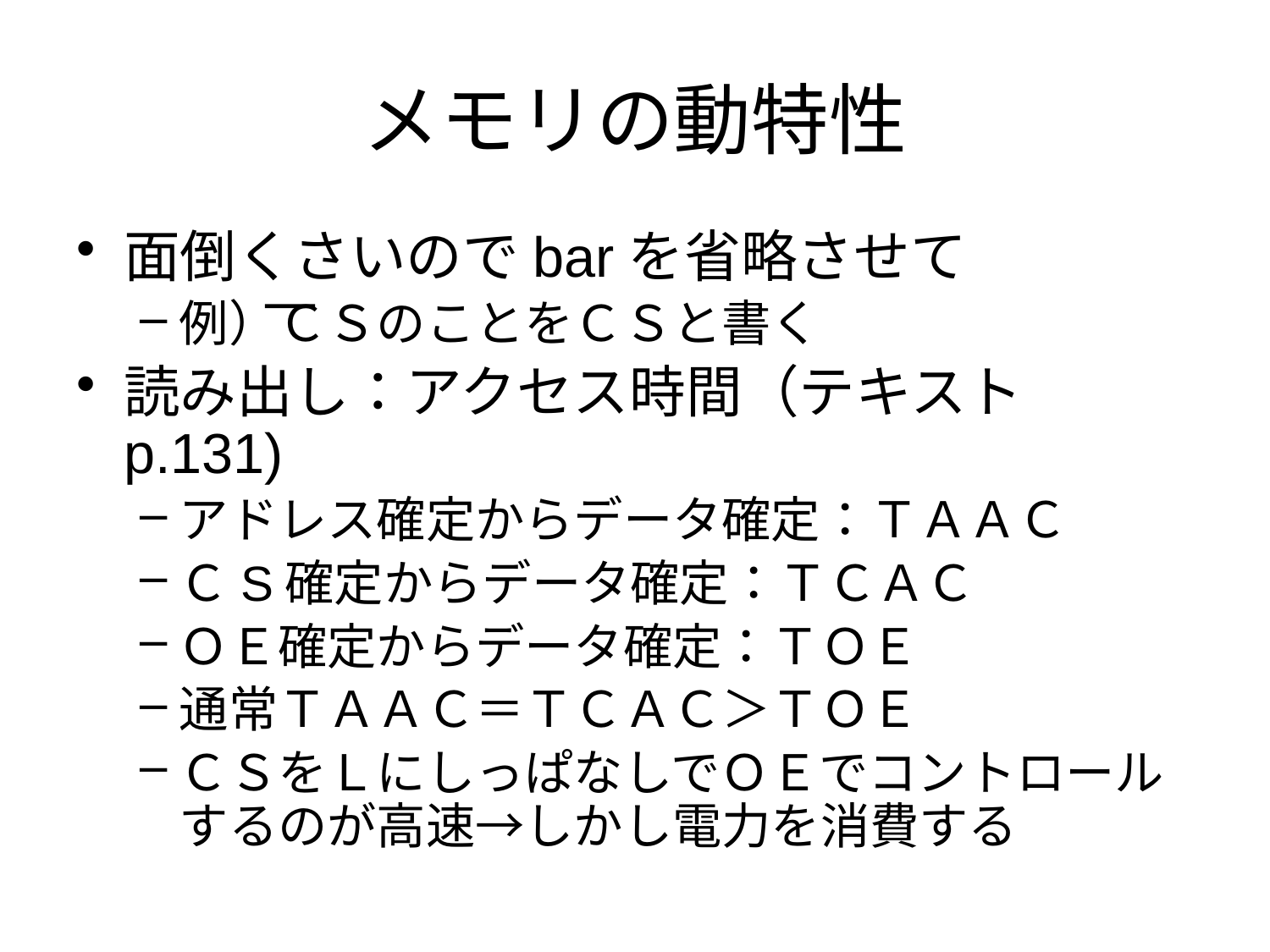

# メモリの動特性
面倒くさいのでbarを省略させて
例）ＣＳのことをＣＳと書く
読み出し：アクセス時間（テキストp.131)
アドレス確定からデータ確定：ＴＡＡＣ
ＣS確定からデータ確定：ＴＣＡＣ
ＯＥ確定からデータ確定：ＴＯＥ
通常ＴＡＡＣ＝ＴＣＡＣ＞ＴＯＥ
ＣＳをＬにしっぱなしでＯＥでコントロールするのが高速→しかし電力を消費する